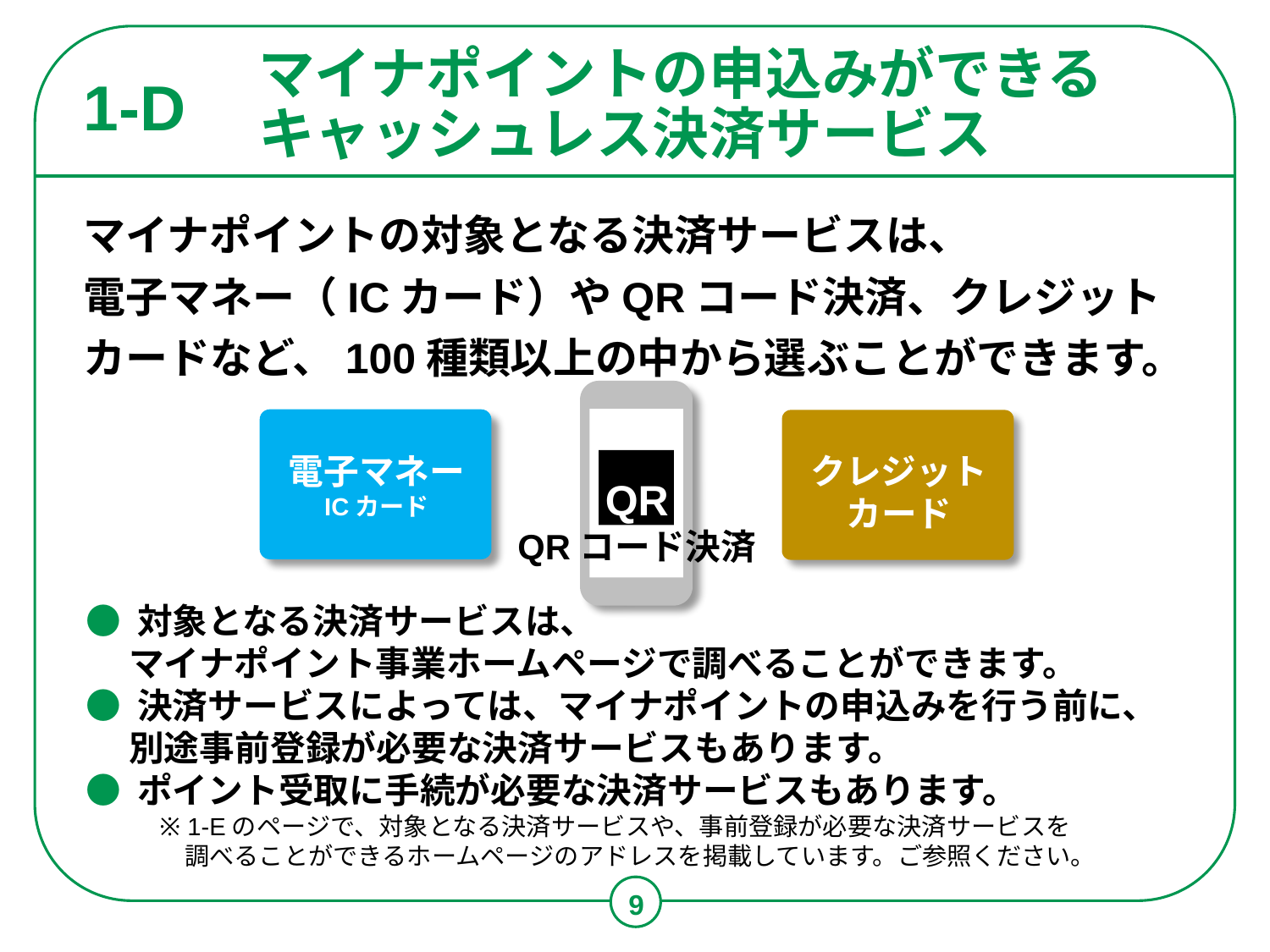

# マイナポイントの申込みができるキャッシュレス決済サービス
1-D
マイナポイントの対象となる決済サービスは、
電子マネー（ICカード）やQRコード決済、クレジット
カードなど、100種類以上の中から選ぶことができます。

電子マネー
ICカード

クレジットカード

QR
QRコード決済
● 対象となる決済サービスは、
　 マイナポイント事業ホームページで調べることができます。
● 決済サービスによっては、マイナポイントの申込みを行う前に、
　 別途事前登録が必要な決済サービスもあります。
● ポイント受取に手続が必要な決済サービスもあります。
※ 1-Eのページで、対象となる決済サービスや、事前登録が必要な決済サービスを　　　　　調べることができるホームページのアドレスを掲載しています。ご参照ください。